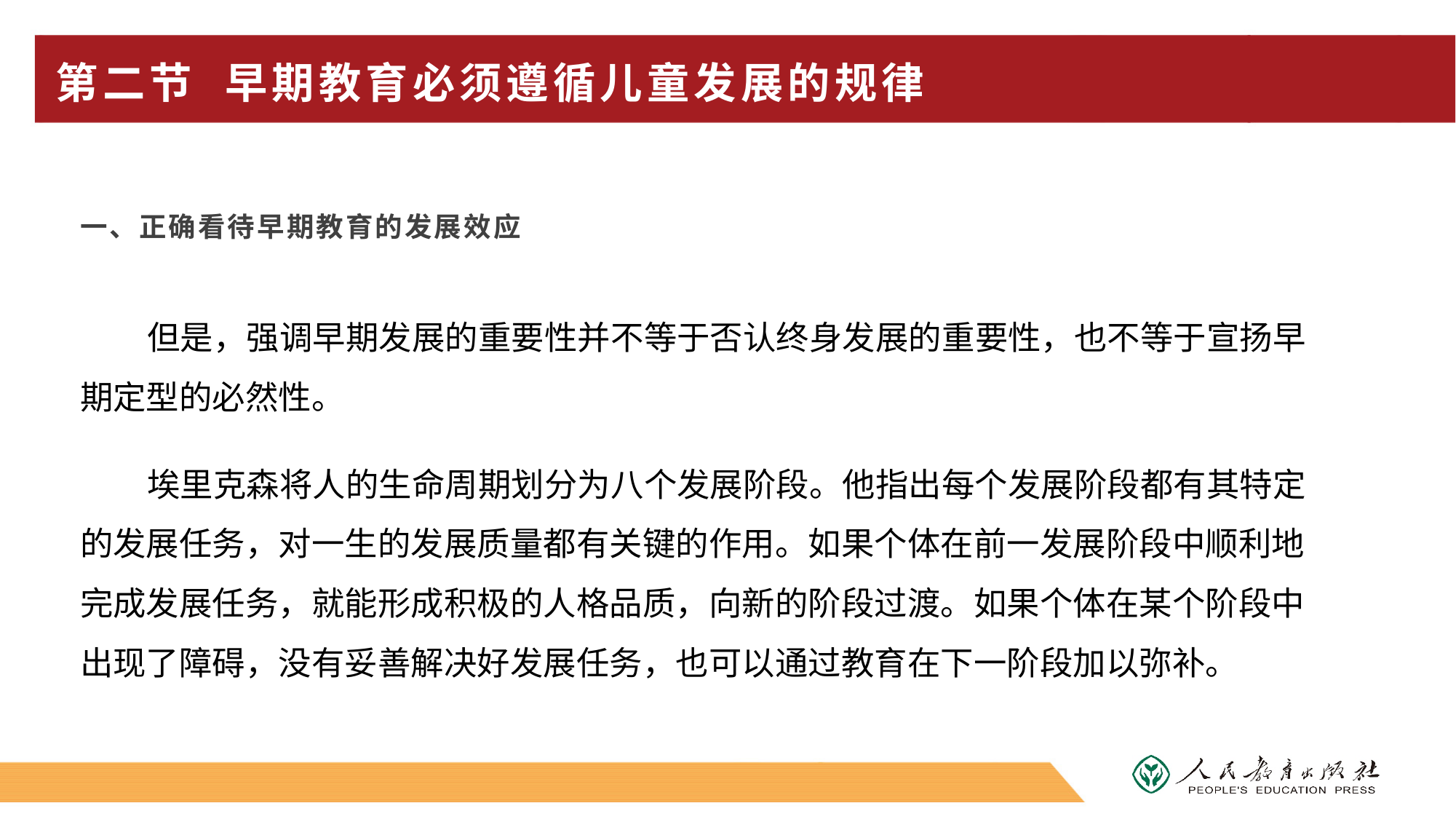

# 第二节  早期教育必须遵循儿童发展的规律
一、正确看待早期教育的发展效应
但是，强调早期发展的重要性并不等于否认终身发展的重要性，也不等于宣扬早期定型的必然性。
埃里克森将人的生命周期划分为八个发展阶段。他指出每个发展阶段都有其特定的发展任务，对一生的发展质量都有关键的作用。如果个体在前一发展阶段中顺利地完成发展任务，就能形成积极的人格品质，向新的阶段过渡。如果个体在某个阶段中出现了障碍，没有妥善解决好发展任务，也可以通过教育在下一阶段加以弥补。